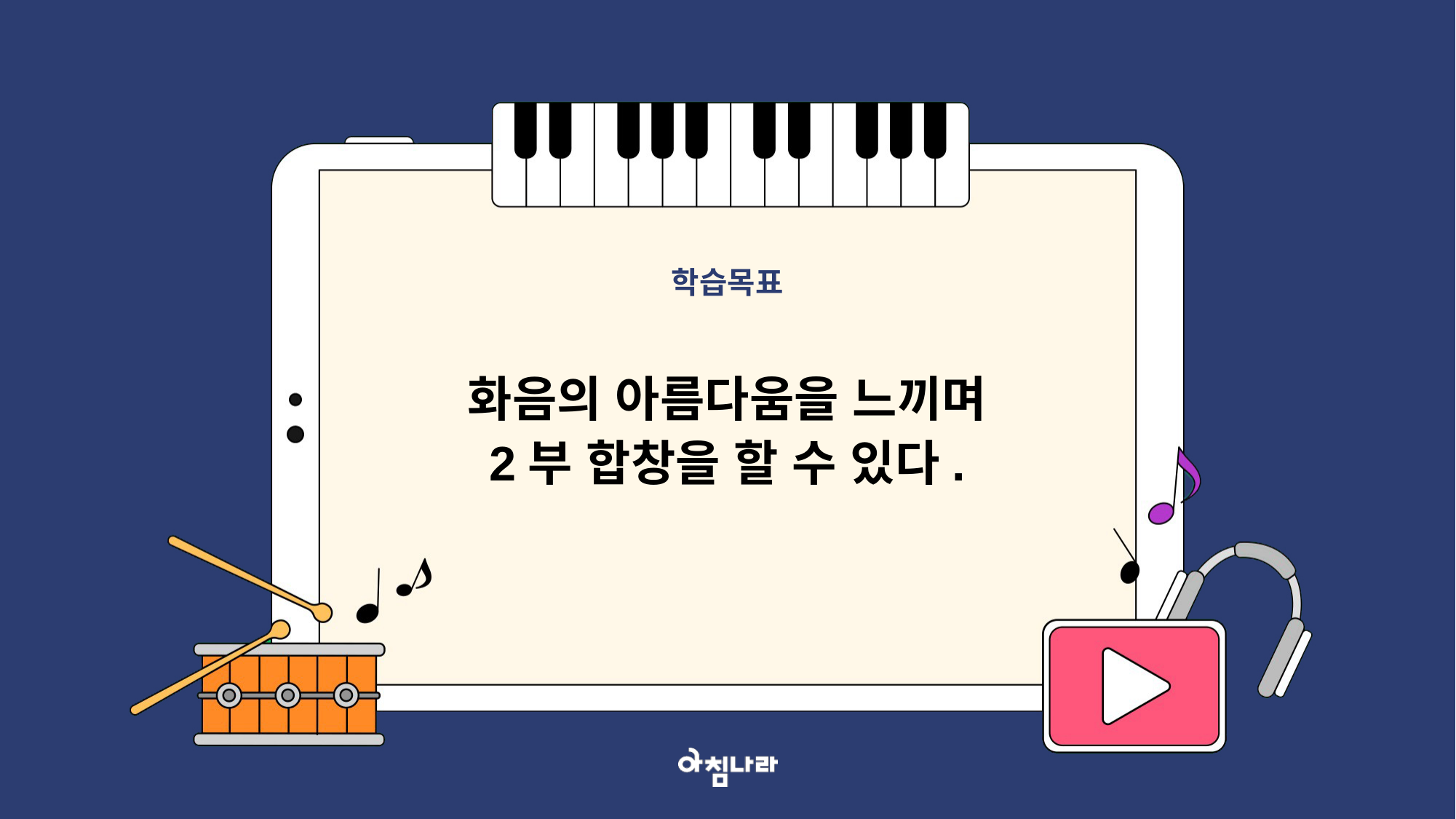

학습목표
화음의 아름다움을 느끼며
2부 합창을 할 수 있다.